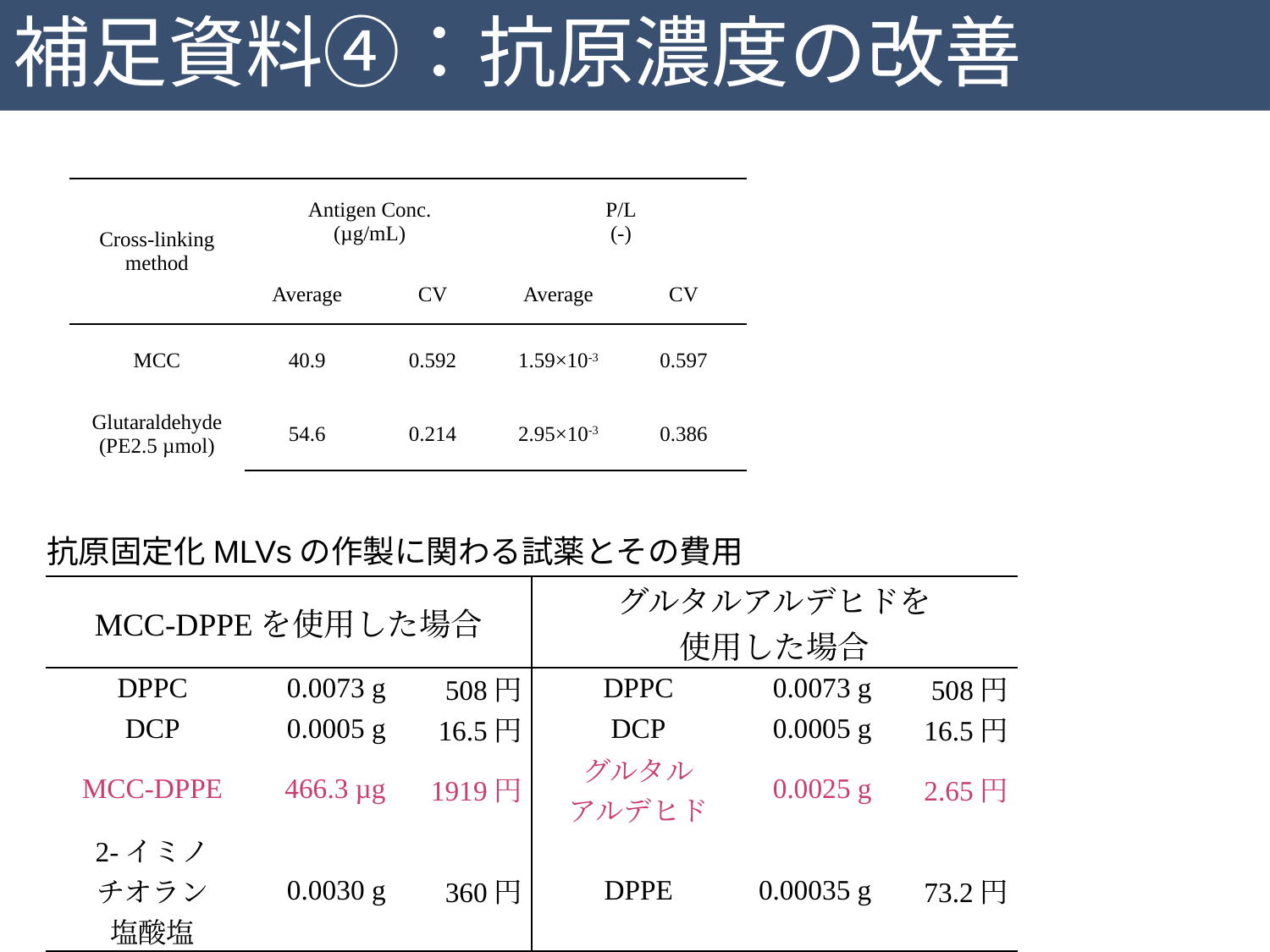

# 補足資料④：抗原濃度の改善
| Cross-linking method | Antigen Conc. (µg/mL) |  | P/L (-) |  |
| --- | --- | --- | --- | --- |
|  | Average | CV | Average | CV |
| MCC | 40.9 | 0.592 | 1.59×10-3 | 0.597 |
| Glutaraldehyde (PE2.5 µmol) | 54.6 | 0.214 | 2.95×10-3 | 0.386 |
抗原固定化MLVsの作製に関わる試薬とその費用
| MCC-DPPEを使用した場合 |  |  | グルタルアルデヒドを 使用した場合 |  |  |
| --- | --- | --- | --- | --- | --- |
| DPPC | 0.0073 g | 508円 | DPPC | 0.0073 g | 508円 |
| DCP | 0.0005 g | 16.5円 | DCP | 0.0005 g | 16.5円 |
| MCC-DPPE | 466.3 µg | 1919円 | グルタル アルデヒド | 0.0025 g | 2.65円 |
| 2-イミノ チオラン 塩酸塩 | 0.0030 g | 360円 | DPPE | 0.00035 g | 73.2円 |
| total |  | 2803円 |  |  | 600円 |